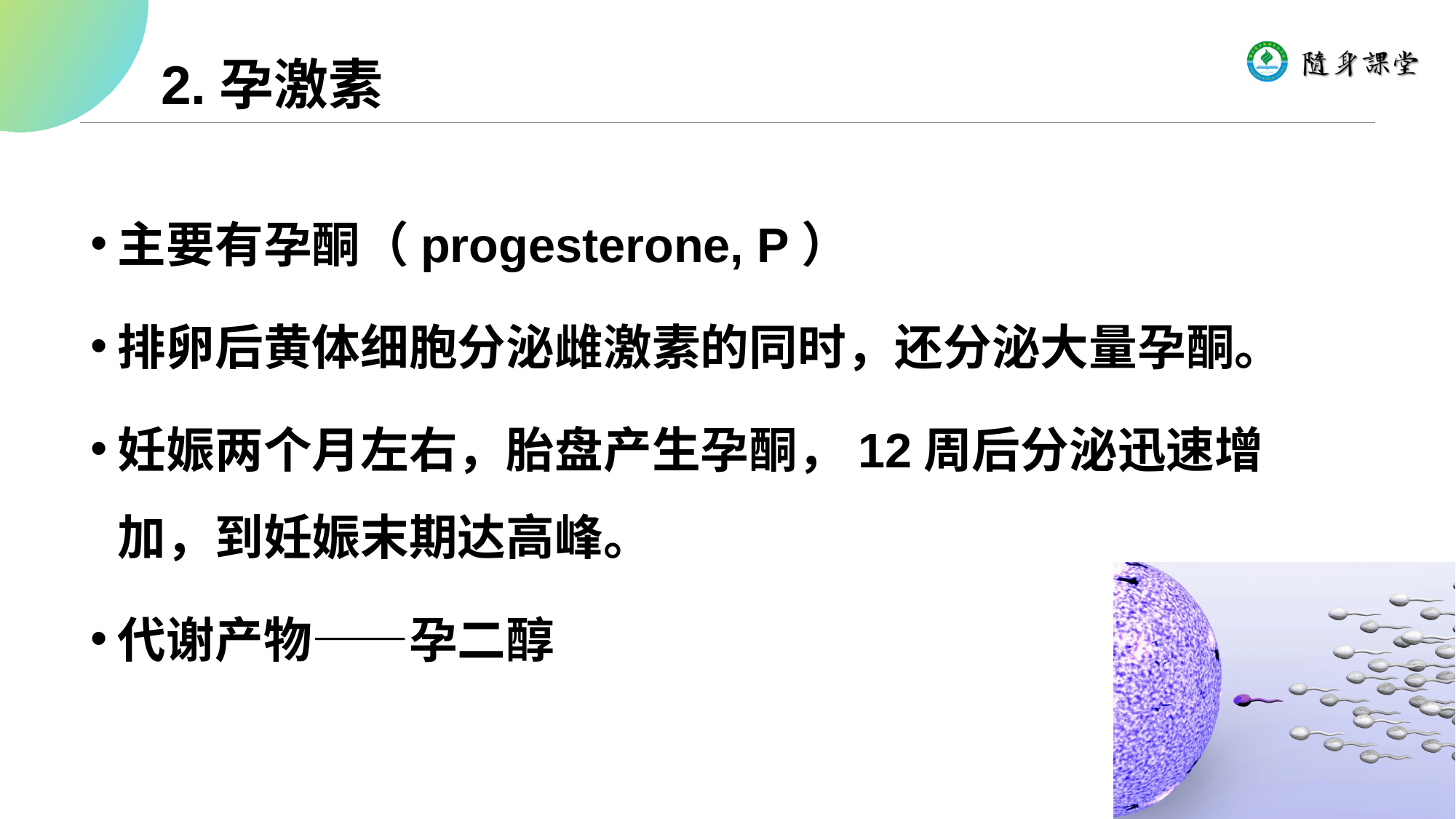

# 2.孕激素
主要有孕酮（progesterone, P）
排卵后黄体细胞分泌雌激素的同时，还分泌大量孕酮。
妊娠两个月左右，胎盘产生孕酮，12周后分泌迅速增加，到妊娠末期达高峰。
代谢产物——孕二醇